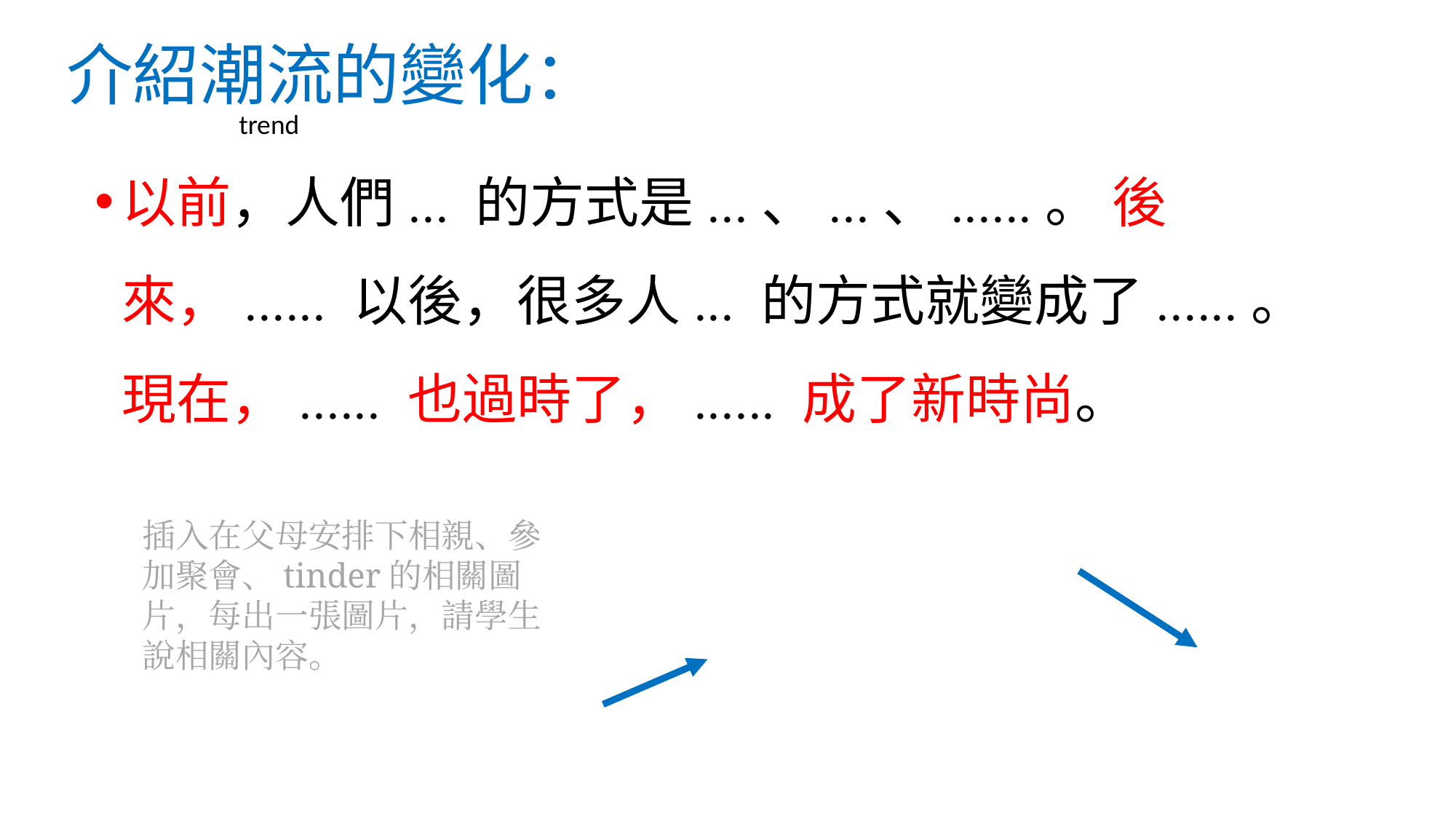

# 介紹潮流的變化：
trend
以前，人們... 的方式是...、...、......。 後來，...... 以後，很多人... 的方式就變成了......。 現在，...... 也過時了，...... 成了新時尚。
插入在父母安排下相親、參加聚會、tinder的相關圖片，每出一張圖片，請學生說相關內容。